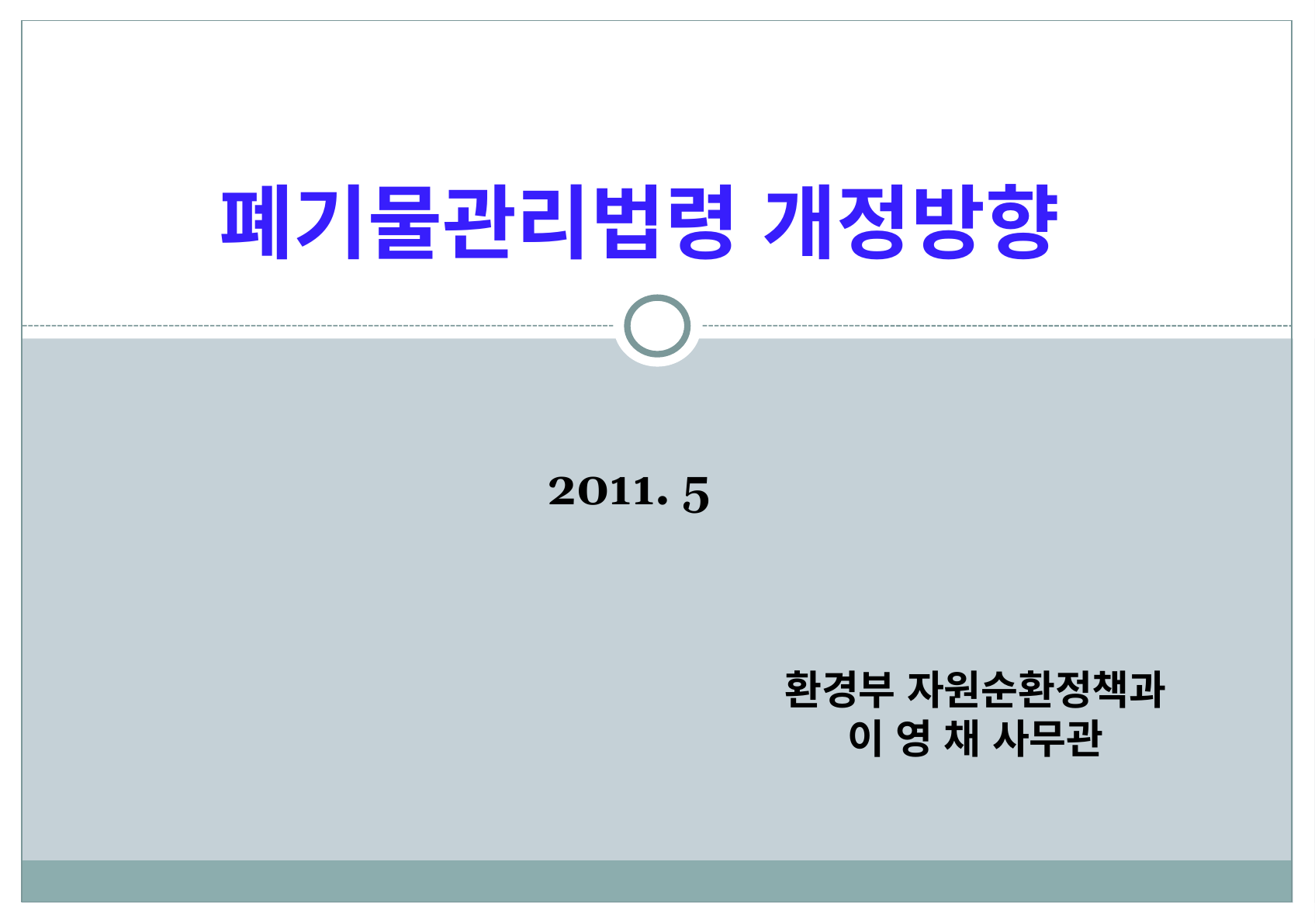

# 폐기물관리법령 개정방향
2011. 5
환경부 자원순환정책과
이 영 채 사무관